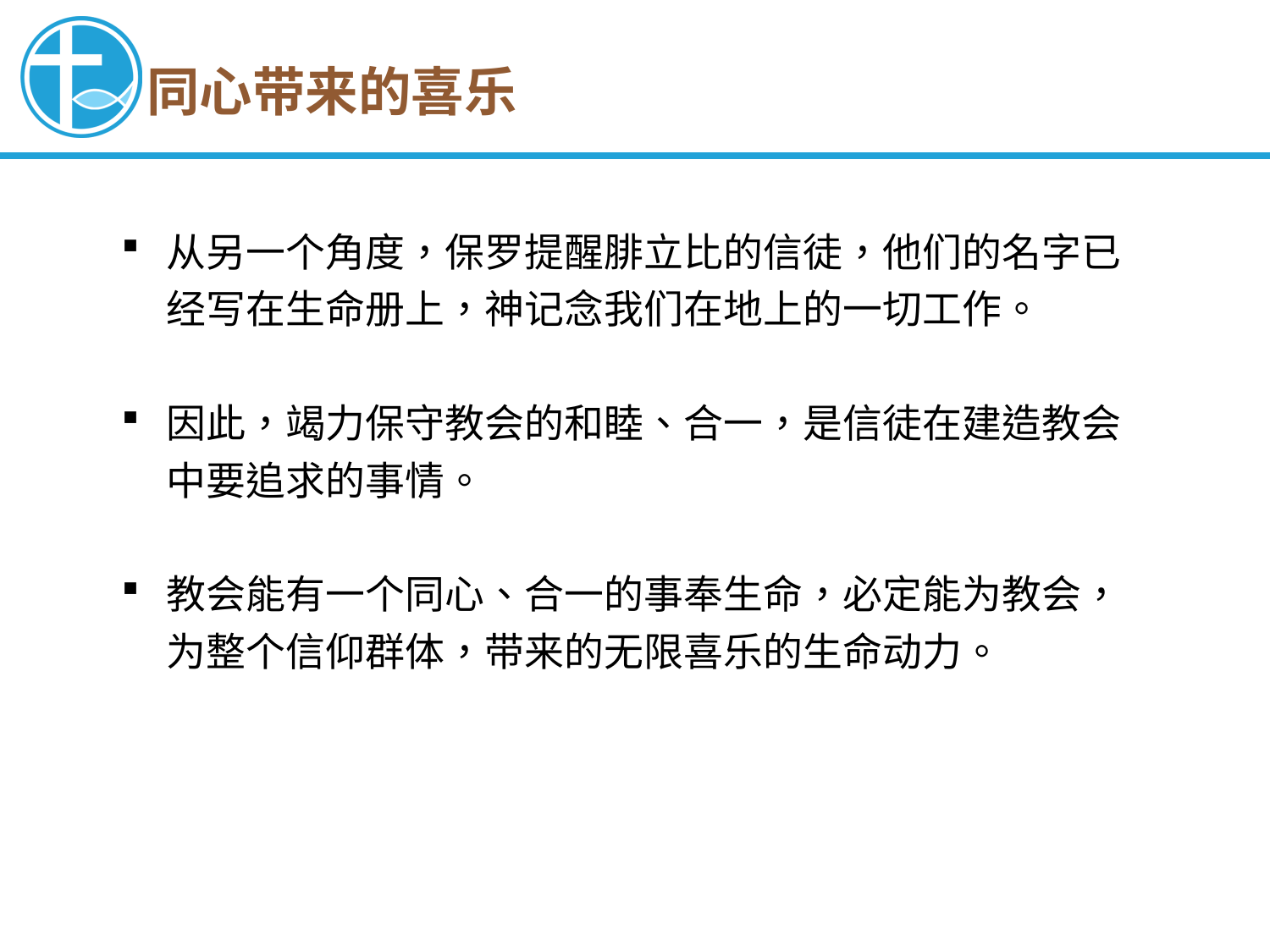

同心带来的喜乐
从另一个角度，保罗提醒腓立比的信徒，他们的名字已经写在生命册上，神记念我们在地上的一切工作。

因此，竭力保守教会的和睦、合一，是信徒在建造教会中要追求的事情。

教会能有一个同心、合一的事奉生命，必定能为教会，为整个信仰群体，带来的无限喜乐的生命动力。